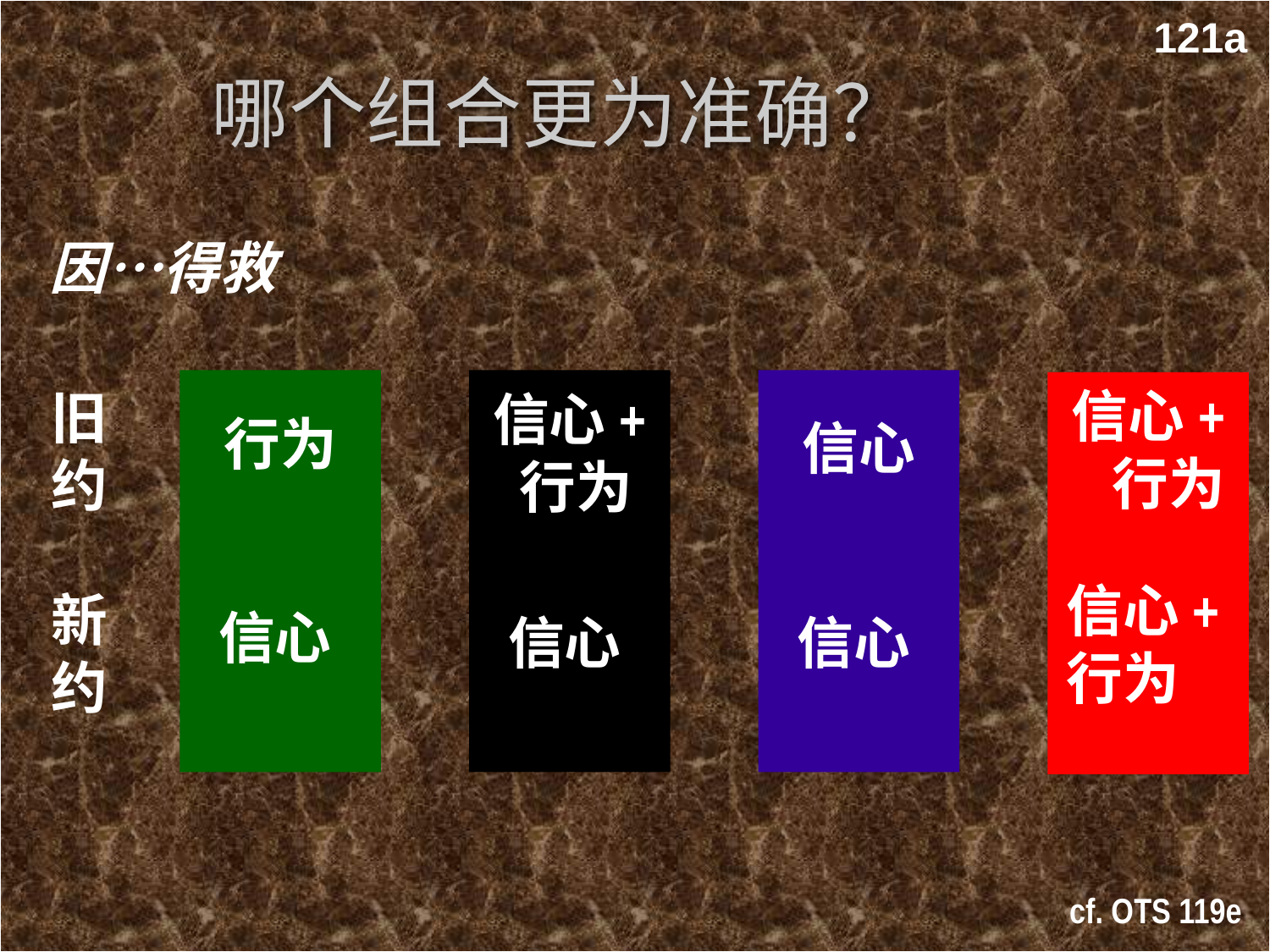

121a
# 哪个组合更为准确？
因…得救

行为
信心

信心+ 行为
信心

信心
信心

信心+ 行为
信心+ 行为
旧约

新约
cf. OTS 119e